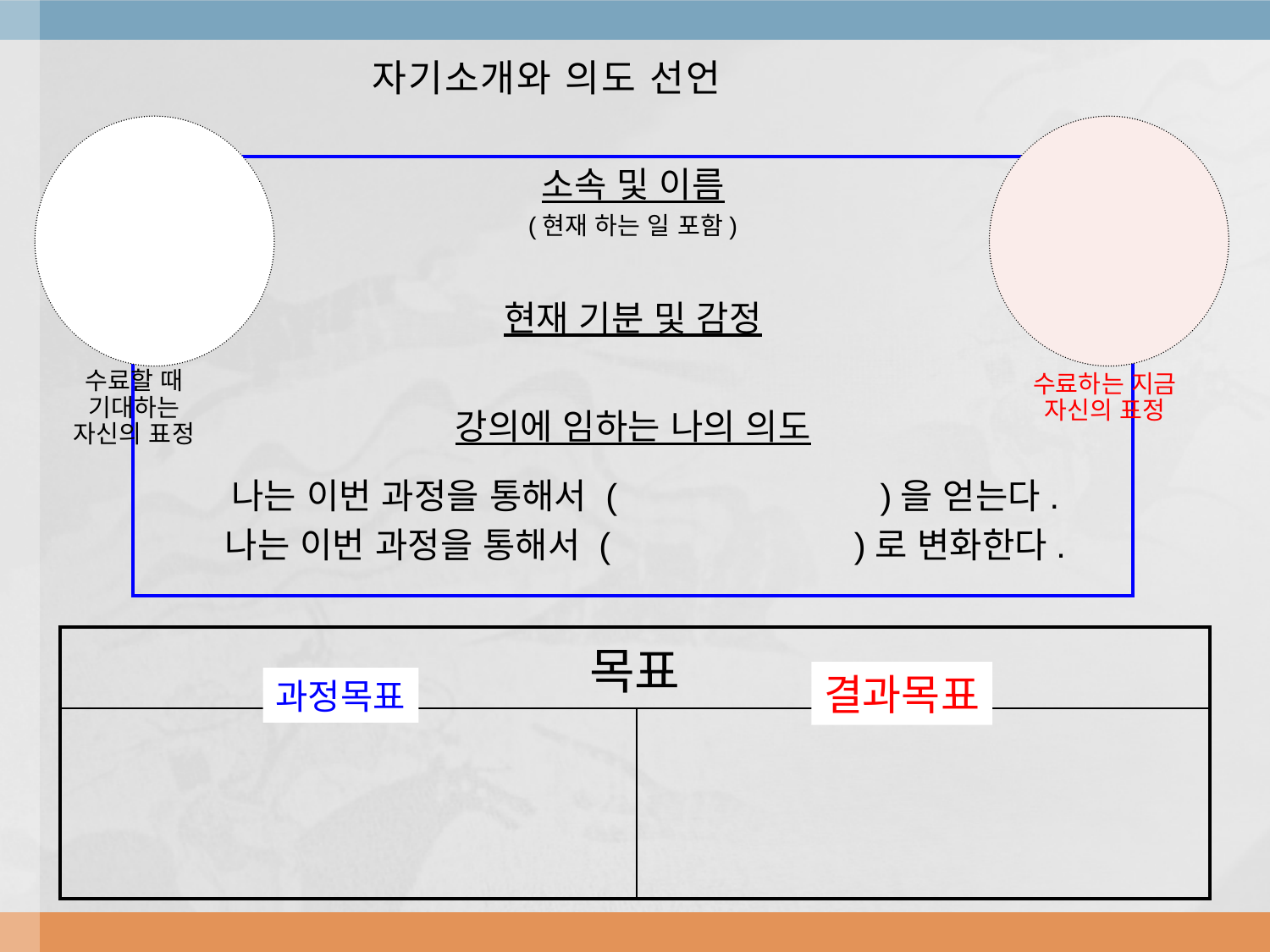

# 자기소개와 의도 선언

소속 및 이름
(현재 하는 일 포함)

현재 기분 및 감정

강의에 임하는 나의 의도

나는 이번 과정을 통해서 (                           )을 얻는다.
나는 이번 과정을 통해서 (                         )로 변화한다.
수료할 때
기대하는
자신의 표정
수료하는 지금
자신의 표정
| 목표 |  |
| --- | --- |
|  |  |
결과목표
과정목표